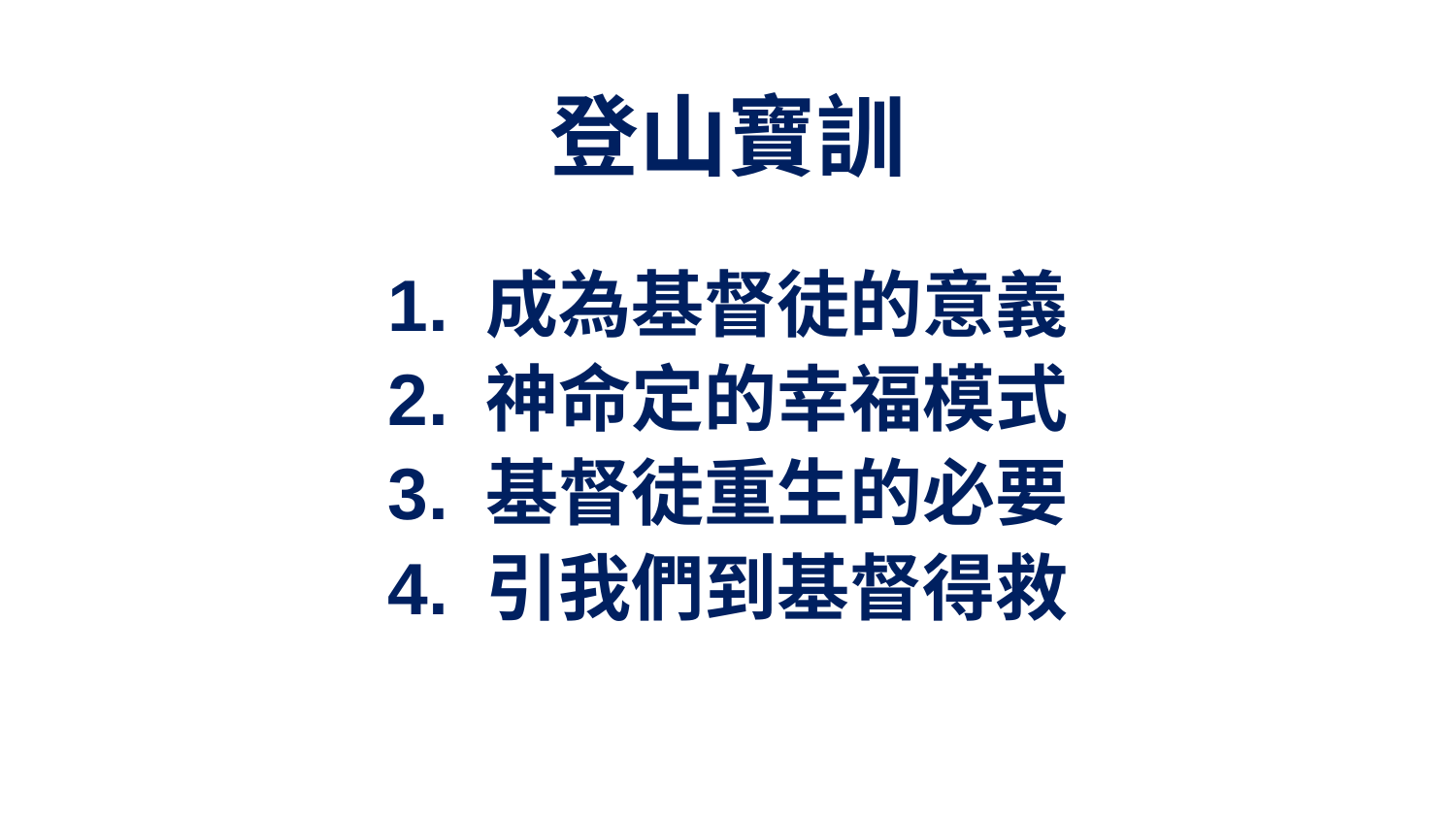

登山寶訓
1. 成為基督徒的意義
2. 神命定的幸福模式
3. 基督徒重生的必要
4. 引我們到基督得救